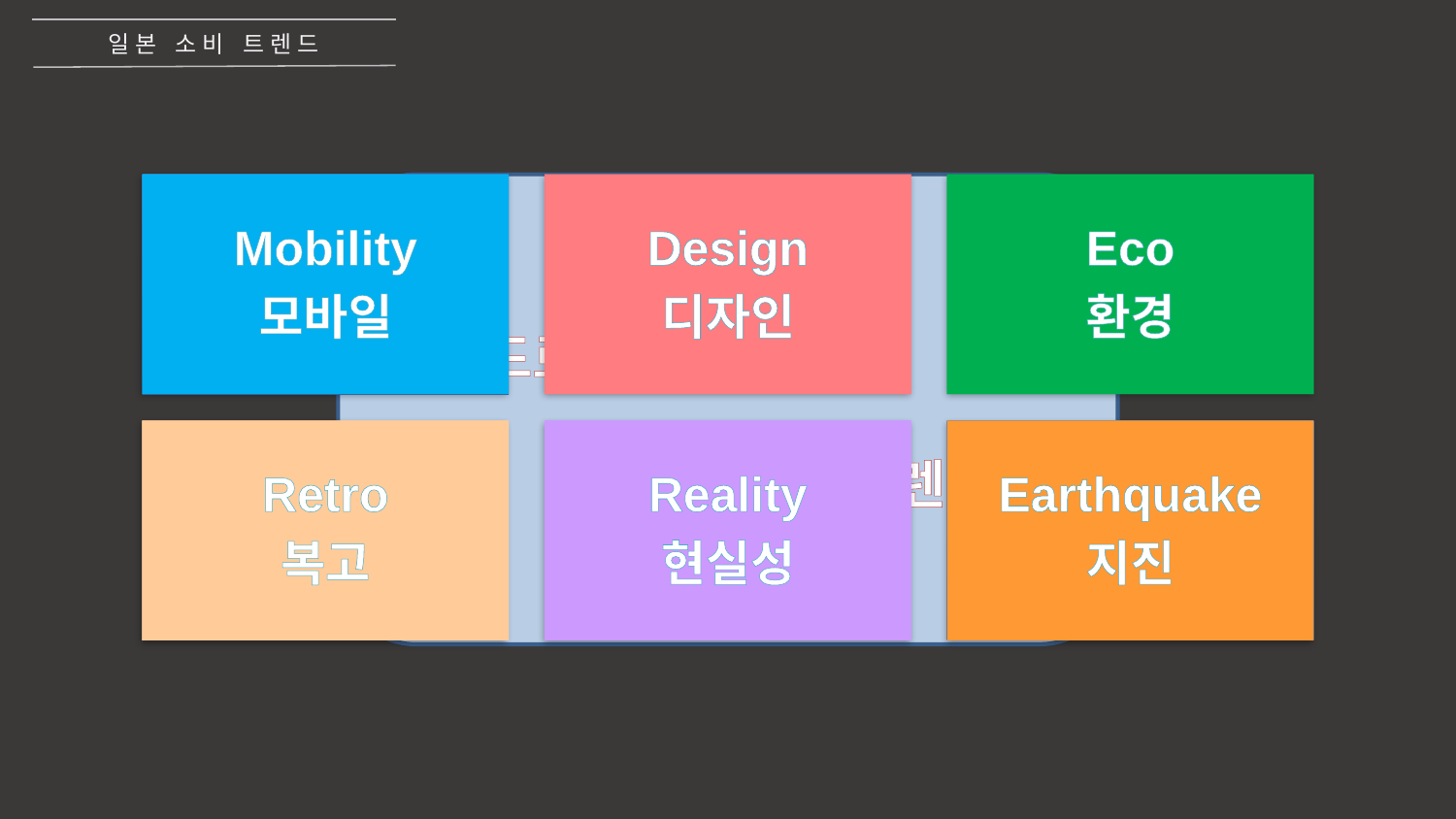

일본 소비 트렌드

Mobility
모바일

Design
디자인

Eco
환경
키워드로 알아 보는

            일본의 소비 트렌드

Retro
복고

Reality
현실성

Earthquake
지진